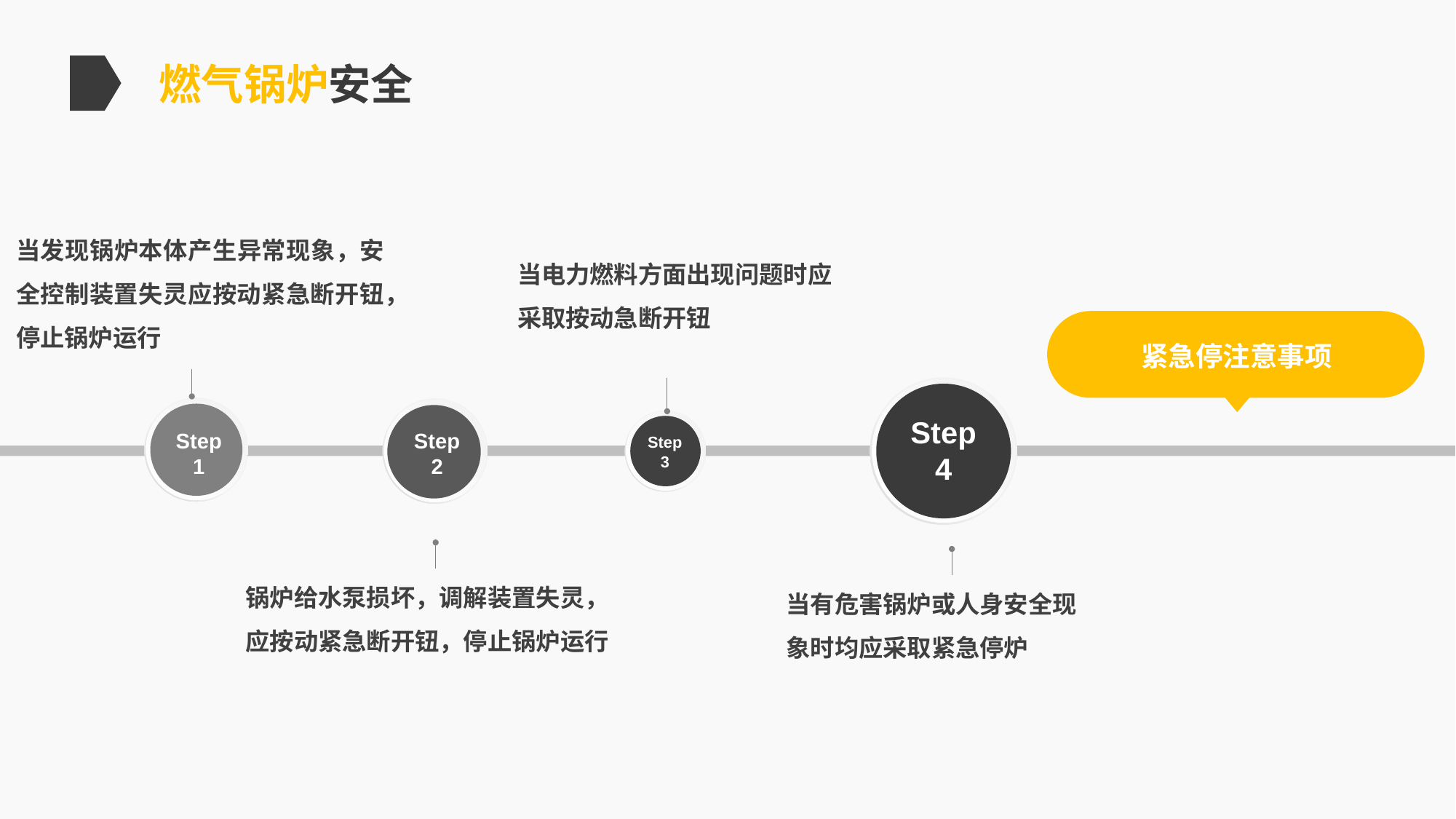

燃气锅炉安全

当发现锅炉本体产生异常现象，安全控制装置失灵应按动紧急断开钮，停止锅炉运行
当电力燃料方面出现问题时应采取按动急断开钮

紧急停注意事项

Step
4

Step1

Step
2

Step
3

锅炉给水泵损坏，调解装置失灵，应按动紧急断开钮，停止锅炉运行
当有危害锅炉或人身安全现象时均应采取紧急停炉